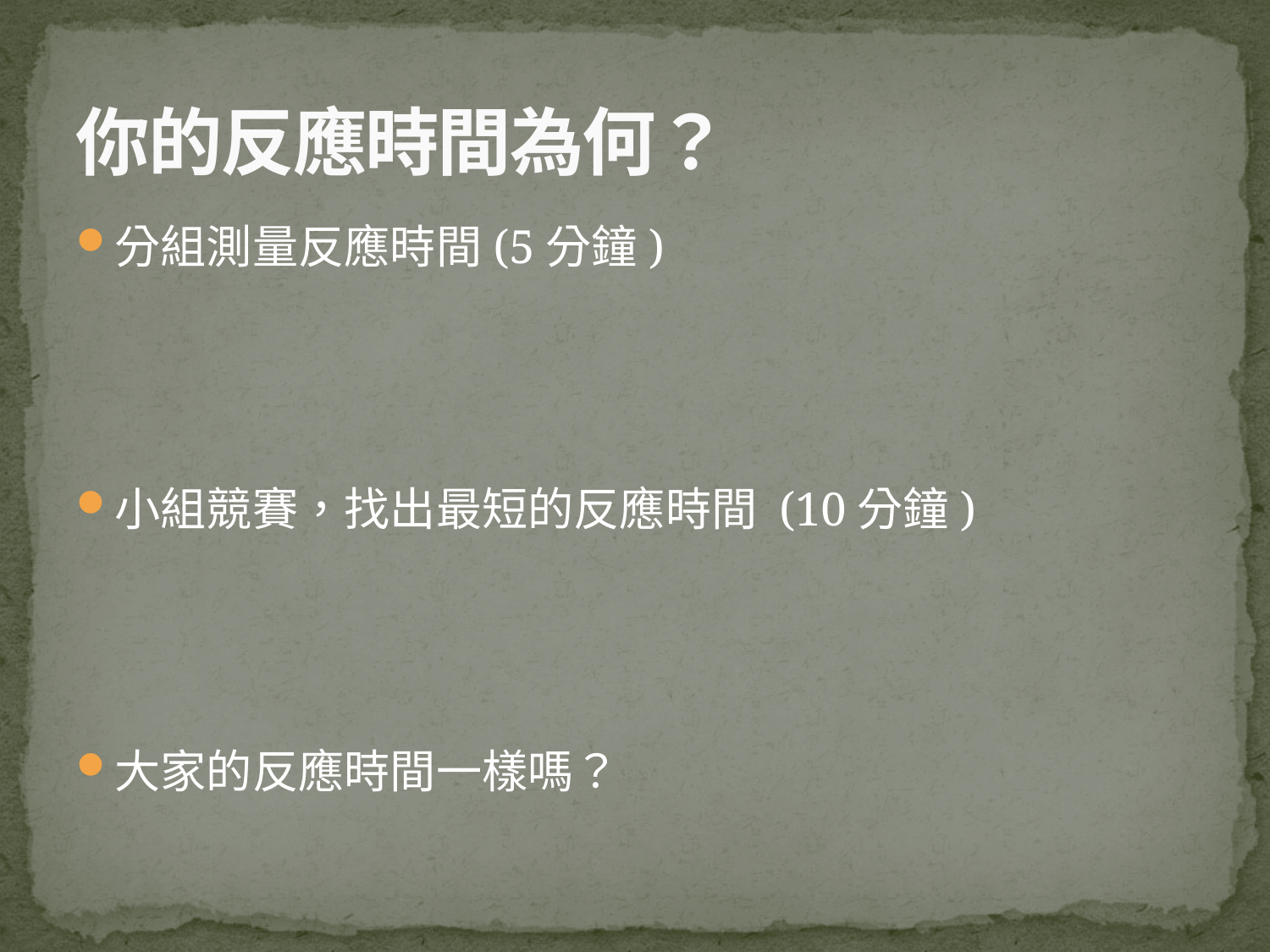

# 你的反應時間為何？
分組測量反應時間(5分鐘)

小組競賽，找出最短的反應時間 (10分鐘)

大家的反應時間一樣嗎？